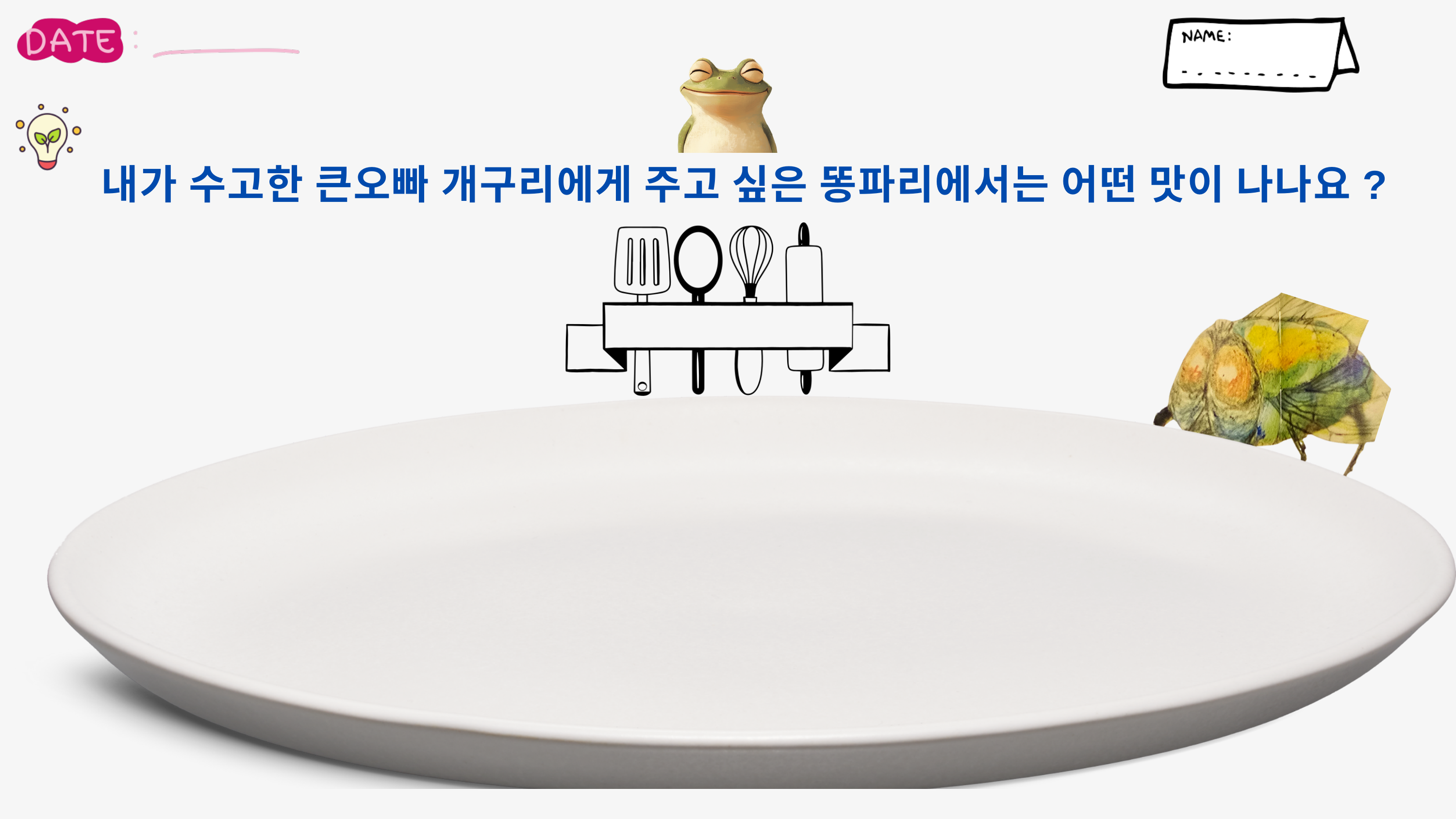

내가 수고한 큰오빠 개구리에게 주고 싶은 똥파리에서는 어떤 맛이 나나요?